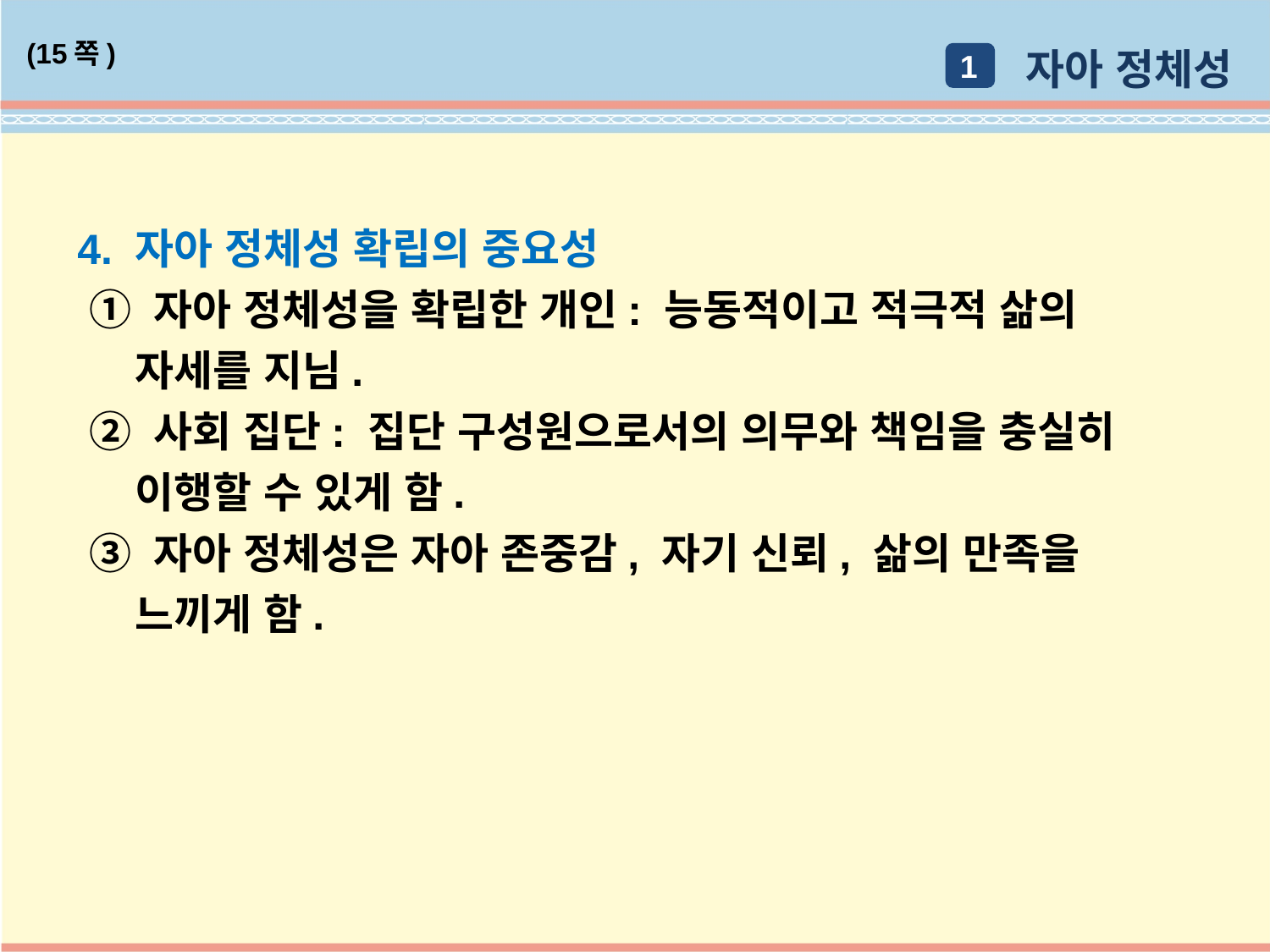

자아 정체성
(15쪽)
1
4. 자아 정체성 확립의 중요성
 ① 자아 정체성을 확립한 개인: 능동적이고 적극적 삶의
    자세를 지님.
 ② 사회 집단: 집단 구성원으로서의 의무와 책임을 충실히
    이행할 수 있게 함.
 ③ 자아 정체성은 자아 존중감, 자기 신뢰, 삶의 만족을
    느끼게 함.